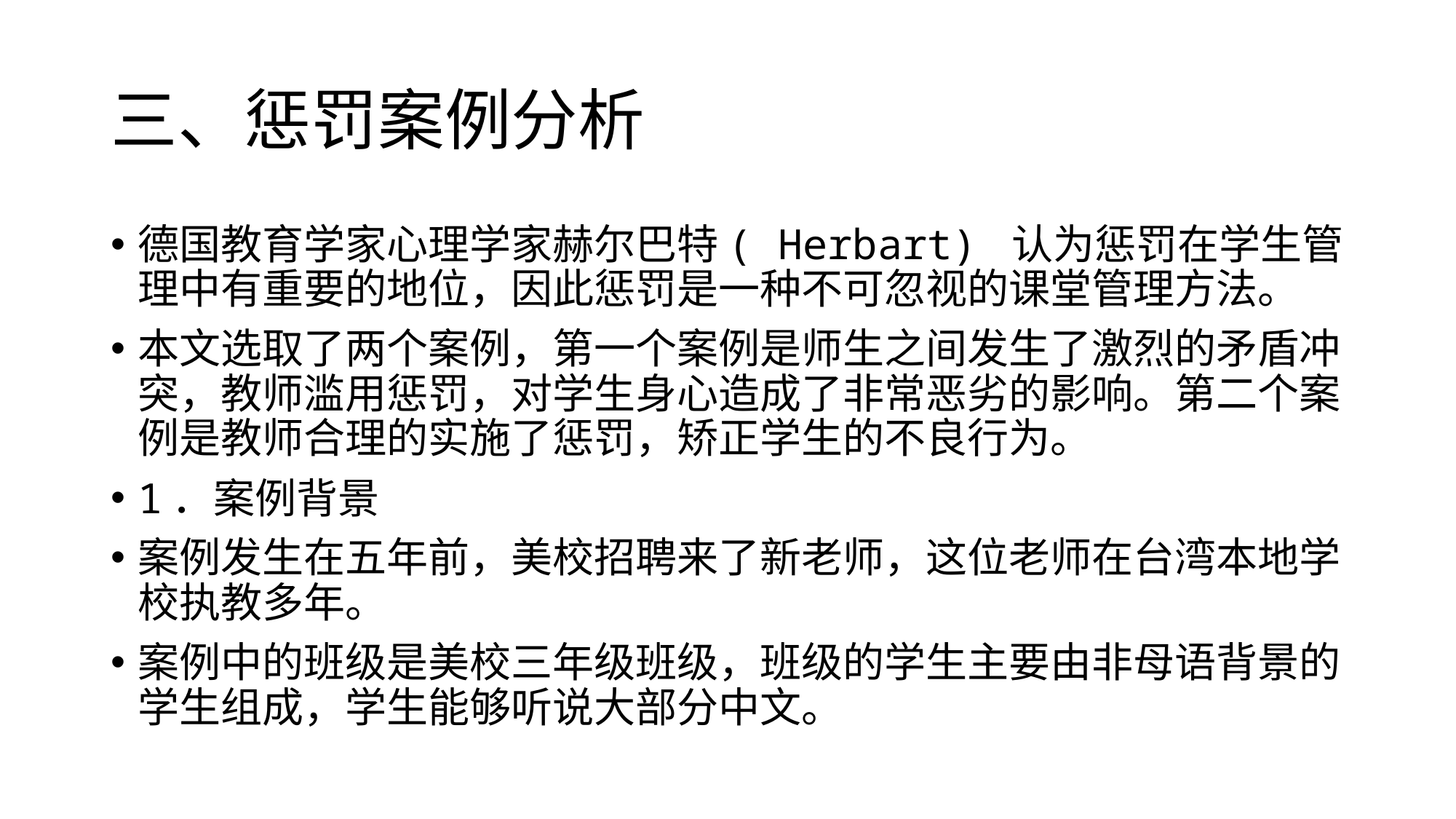

# 三、惩罚案例分析
德国教育学家心理学家赫尔巴特( Herbart) 认为惩罚在学生管理中有重要的地位，因此惩罚是一种不可忽视的课堂管理方法。
本文选取了两个案例，第一个案例是师生之间发生了激烈的矛盾冲突，教师滥用惩罚，对学生身心造成了非常恶劣的影响。第二个案例是教师合理的实施了惩罚，矫正学生的不良行为。
1．案例背景
案例发生在五年前，美校招聘来了新老师，这位老师在台湾本地学校执教多年。
案例中的班级是美校三年级班级，班级的学生主要由非母语背景的学生组成，学生能够听说大部分中文。